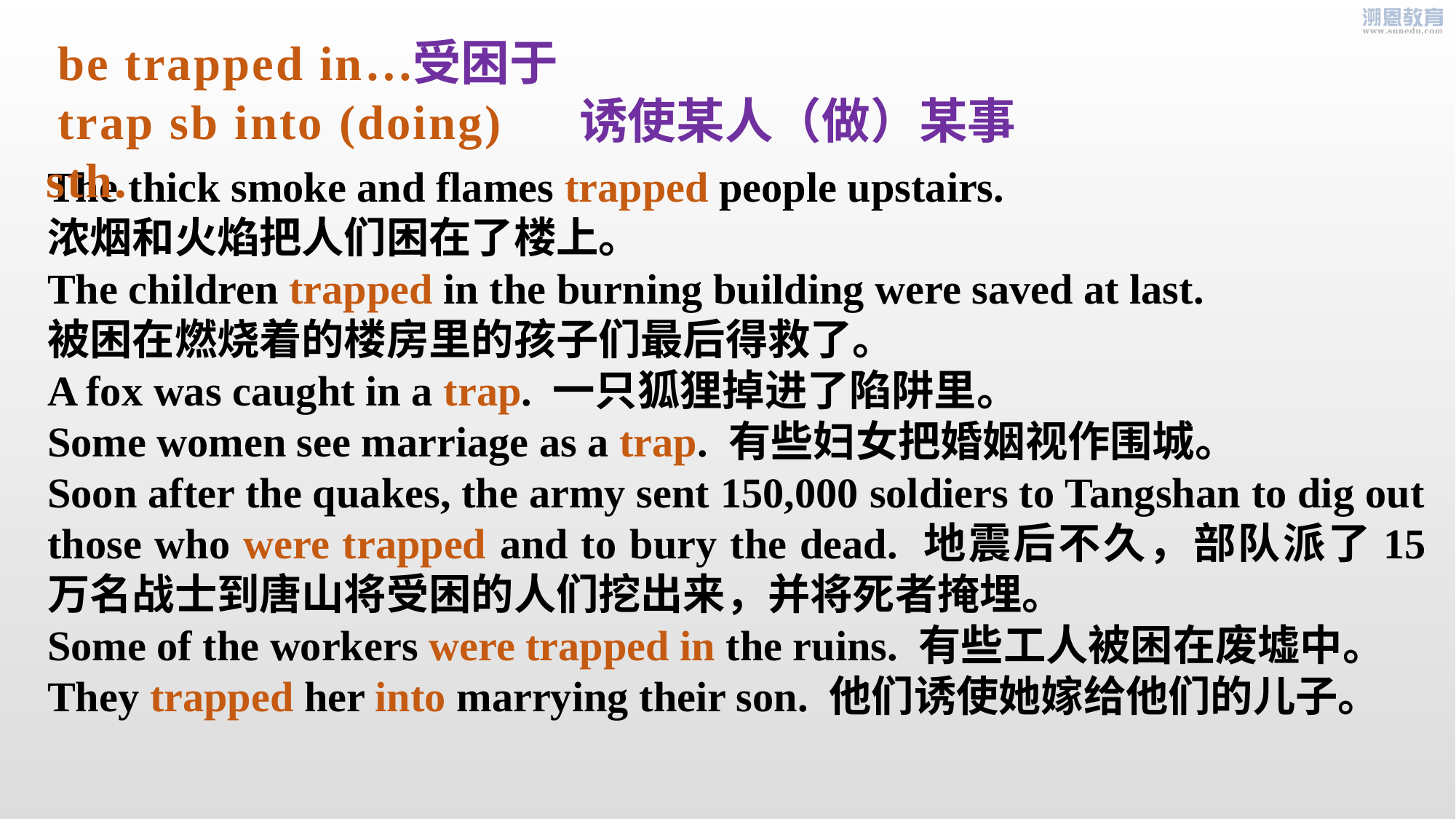

受困于
                                               诱使某人（做）某事
 be trapped in…
 trap sb into (doing) sth.
The thick smoke and flames trapped people upstairs.
浓烟和火焰把人们困在了楼上。
The children trapped in the burning building were saved at last.
被困在燃烧着的楼房里的孩子们最后得救了。
A fox was caught in a trap. 一只狐狸掉进了陷阱里。
Some women see marriage as a trap. 有些妇女把婚姻视作围城。
Soon after the quakes, the army sent 150,000 soldiers to Tangshan to dig out those who were trapped and to bury the dead. 地震后不久，部队派了15 万名战士到唐山将受困的人们挖出来，并将死者掩埋。
Some of the workers were trapped in the ruins. 有些工人被困在废墟中。
They trapped her into marrying their son. 他们诱使她嫁给他们的儿子。